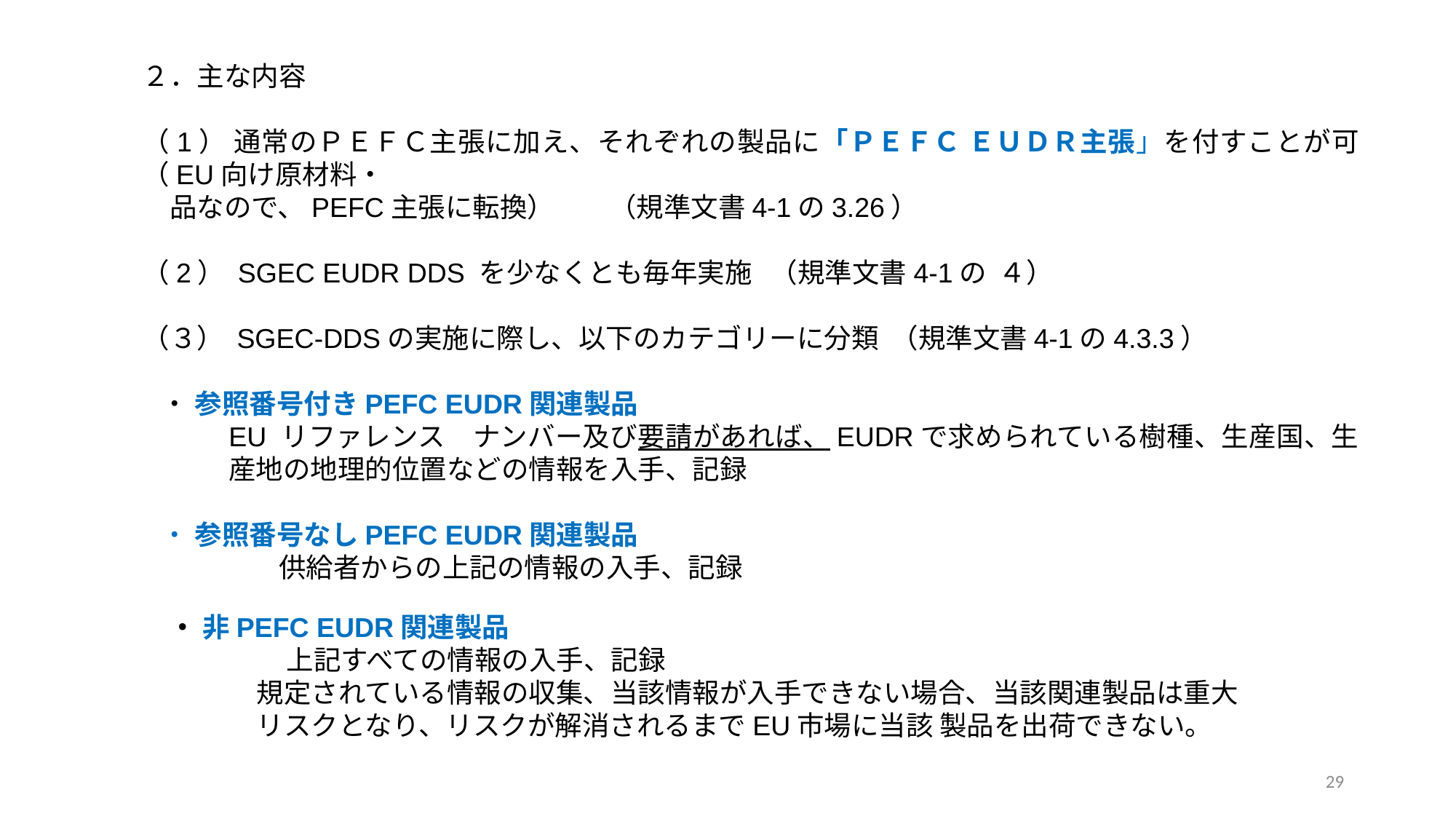

２．主な内容

（1） 通常のＰＥＦＣ主張に加え、それぞれの製品に「ＰＥＦＣ ＥＵＤＲ主張」を付すことが可（EU向け原材料・
　品なので、PEFC主張に転換）　　（規準文書4-1の3.26）

（2） SGEC EUDR DDS を少なくとも毎年実施   （規準文書4-1の  ４）

（３） SGEC-DDSの実施に際し、以下のカテゴリーに分類  （規準文書4-1の4.3.3）

  ・ 参照番号付きPEFC EUDR関連製品
EU リファレンス　ナンバー及び要請があれば、EUDRで求められている樹種、生産国、生産地の地理的位置などの情報を入手、記録

  ・ 参照番号なしPEFC EUDR関連製品
　　　　　供給者からの上記の情報の入手、記録

  ・ 非PEFC EUDR関連製品
　　　　　上記すべての情報の入手、記録
　　　    規定されている情報の収集、当該情報が入手できない場合、当該関連製品は重大
　　　    リスクとなり、リスクが解消されるまでEU市場に当該 製品を出荷できない。
29